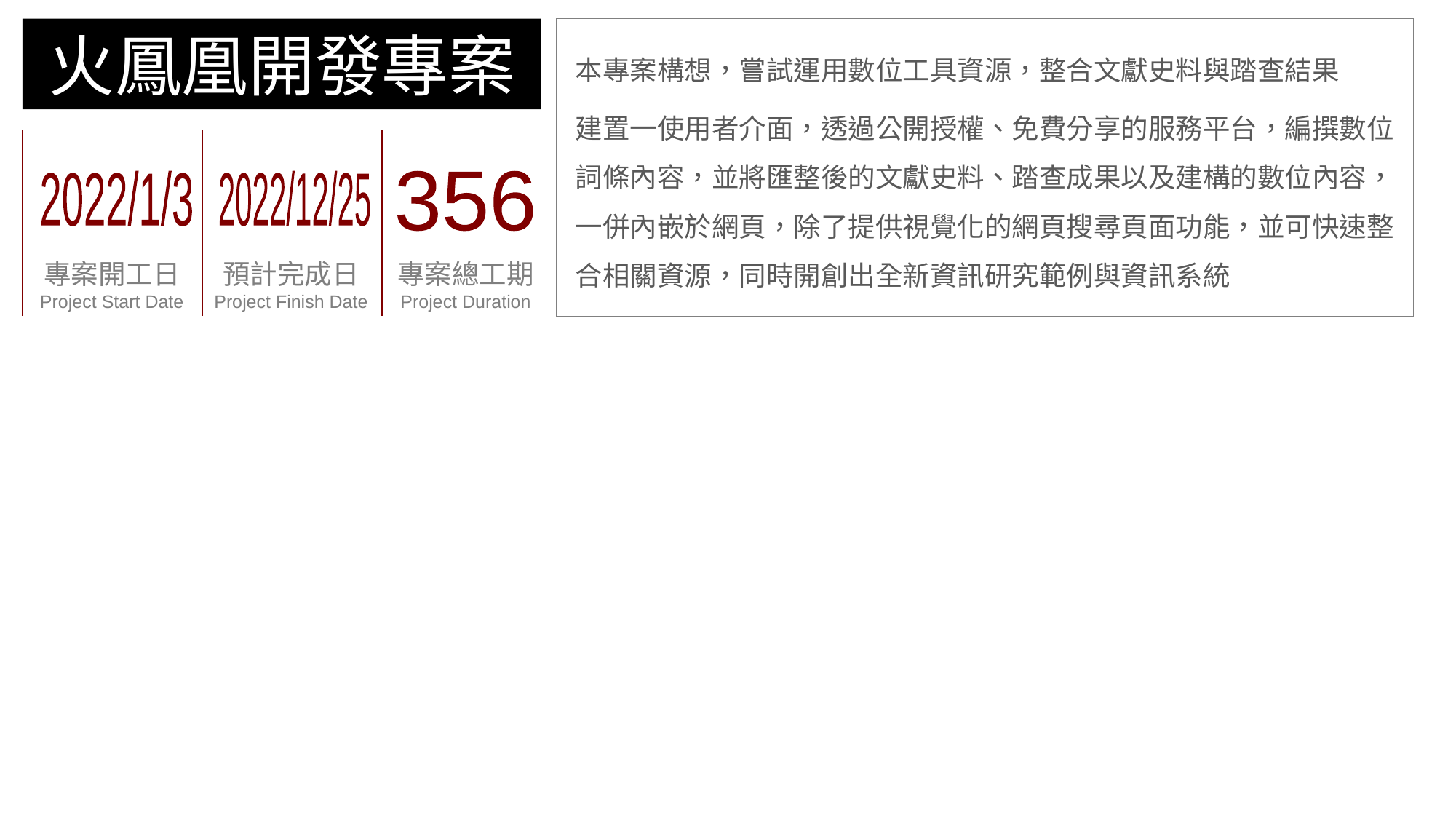

火鳳凰開發專案

本專案構想，嘗試運用數位工具資源，整合文獻史料與踏查結果
建置一使用者介面，透過公開授權、免費分享的服務平台，編撰數位詞條內容，並將匯整後的文獻史料、踏查成果以及建構的數位內容，一併內嵌於網頁，除了提供視覺化的網頁搜尋頁面功能，並可快速整合相關資源，同時開創出全新資訊研究範例與資訊系統
2022/1/3
2022/12/25
356
專案開工日
Project Start Date
預計完成日
Project Finish Date
專案總工期
Project Duration